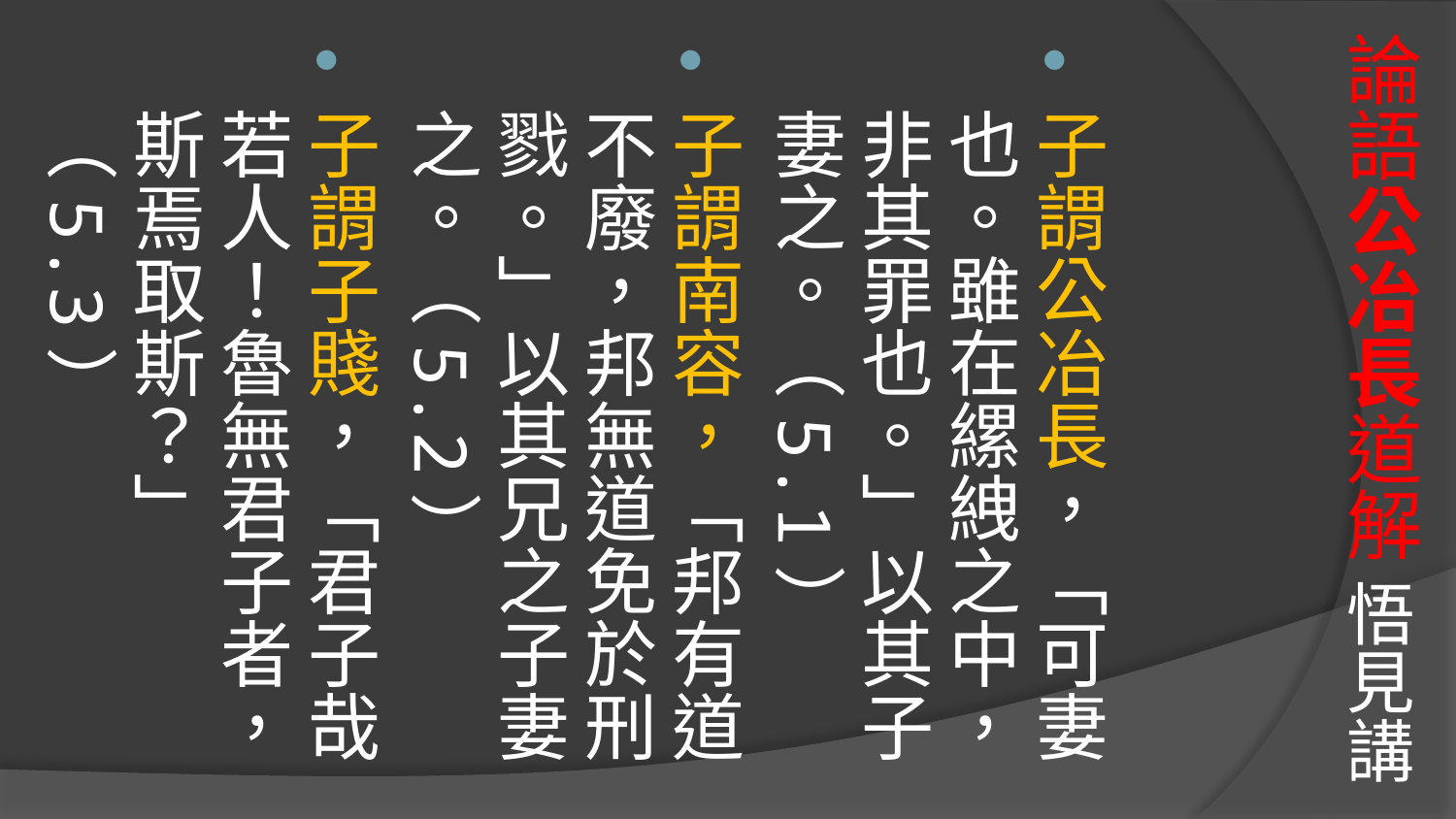

# 論語公冶長道解 悟見講
子謂公冶長，「可妻也。雖在縲絏之中，非其罪也。」以其子妻之。（5.1）
子謂南容，「邦有道不廢，邦無道免於刑戮。」以其兄之子妻之。（5.2）
子謂子賤，「君子哉若人！魯無君子者，斯焉取斯？」（5.3）